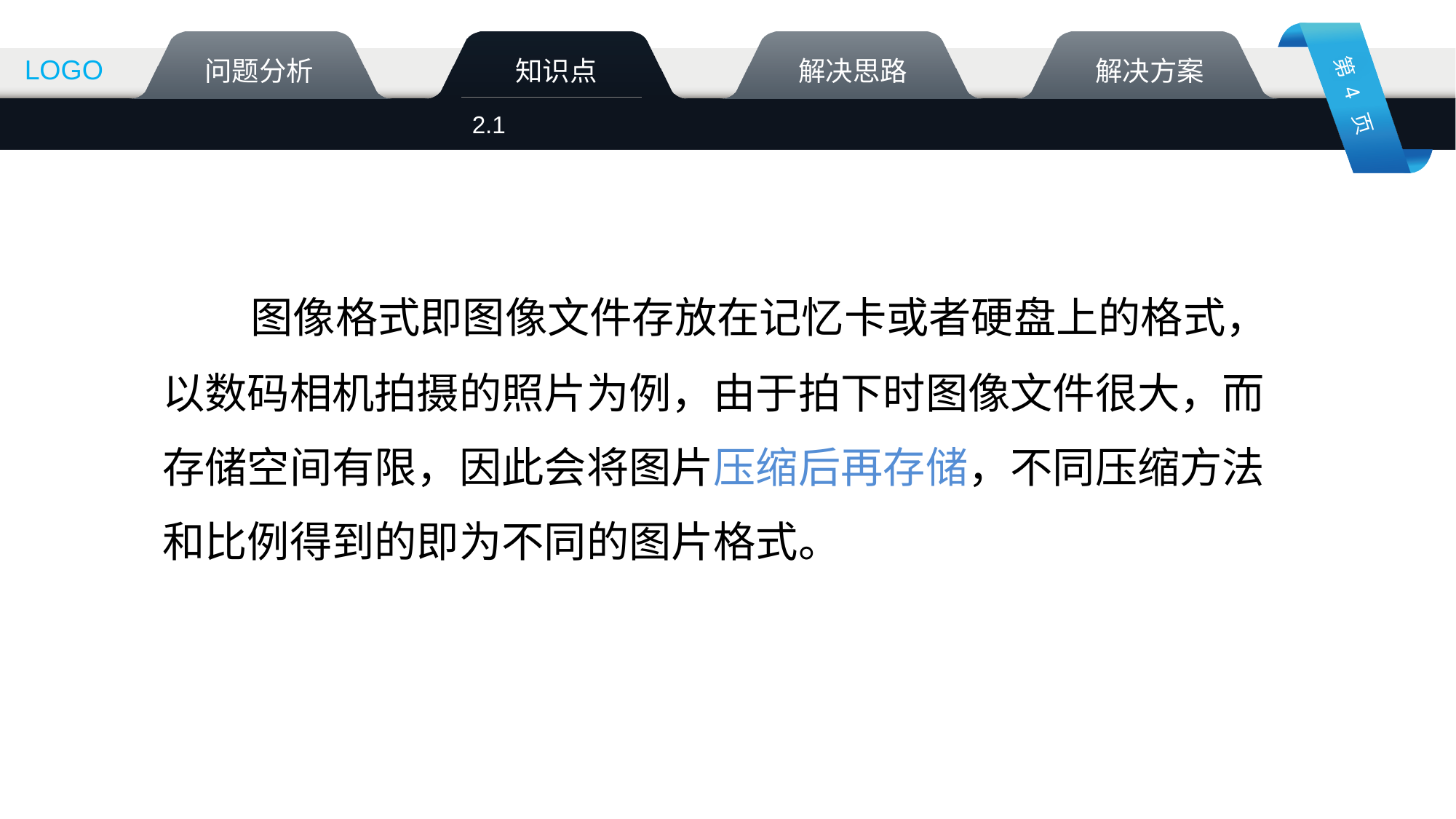

2.1
       图像格式即图像文件存放在记忆卡或者硬盘上的格式，以数码相机拍摄的照片为例，由于拍下时图像文件很大，而存储空间有限，因此会将图片压缩后再存储，不同压缩方法和比例得到的即为不同的图片格式。